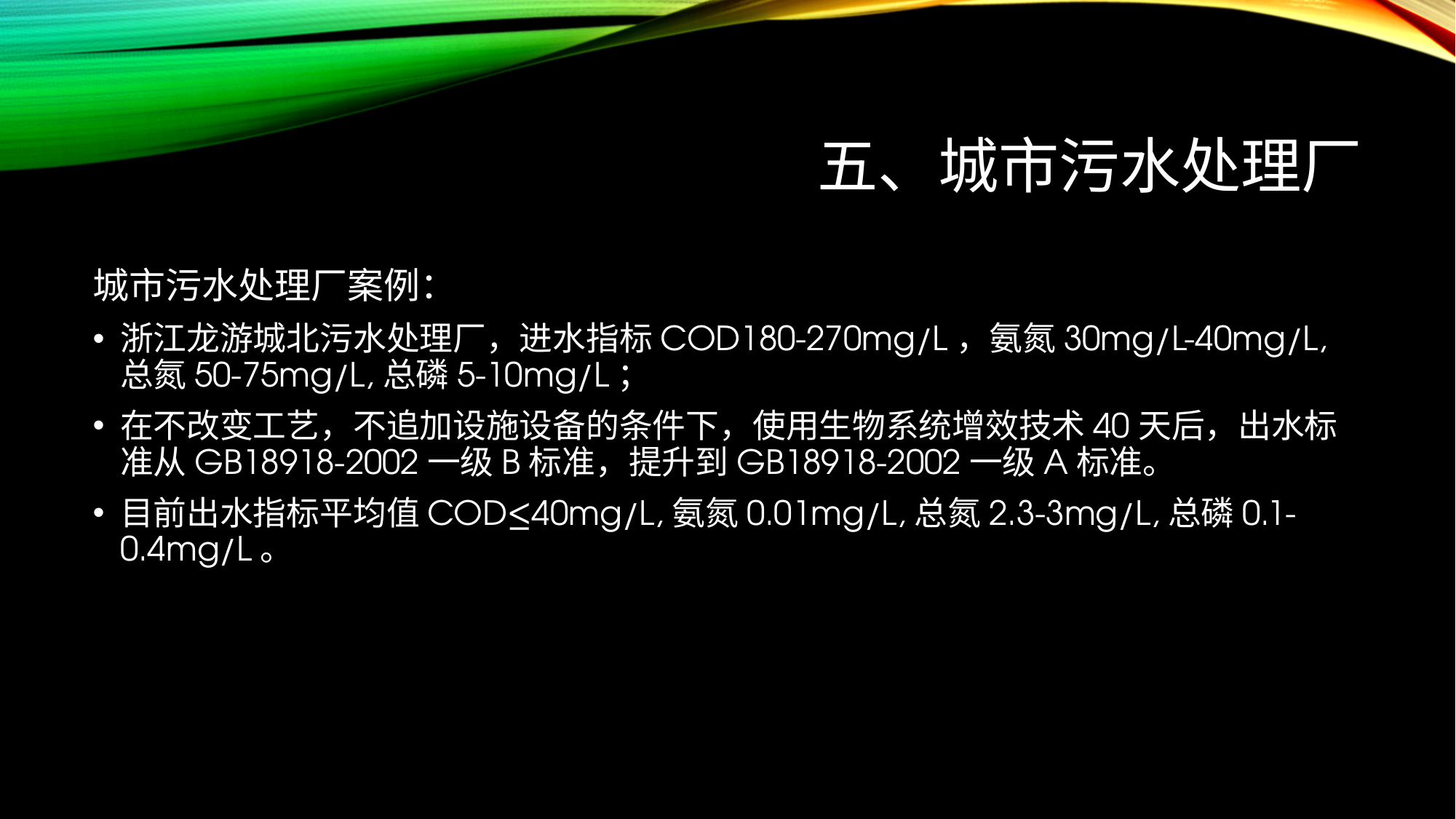

# 五、城市污水处理厂
城市污水处理厂案例：
浙江龙游城北污水处理厂，进水指标COD180-270mg/L，氨氮30mg/L-40mg/L,总氮50-75mg/L,总磷5-10mg/L；
在不改变工艺，不追加设施设备的条件下，使用生物系统增效技术40天后，出水标准从GB18918-2002一级B标准，提升到GB18918-2002一级A标准。
目前出水指标平均值COD≤40mg/L,氨氮0.01mg/L,总氮2.3-3mg/L,总磷0.1-0.4mg/L。